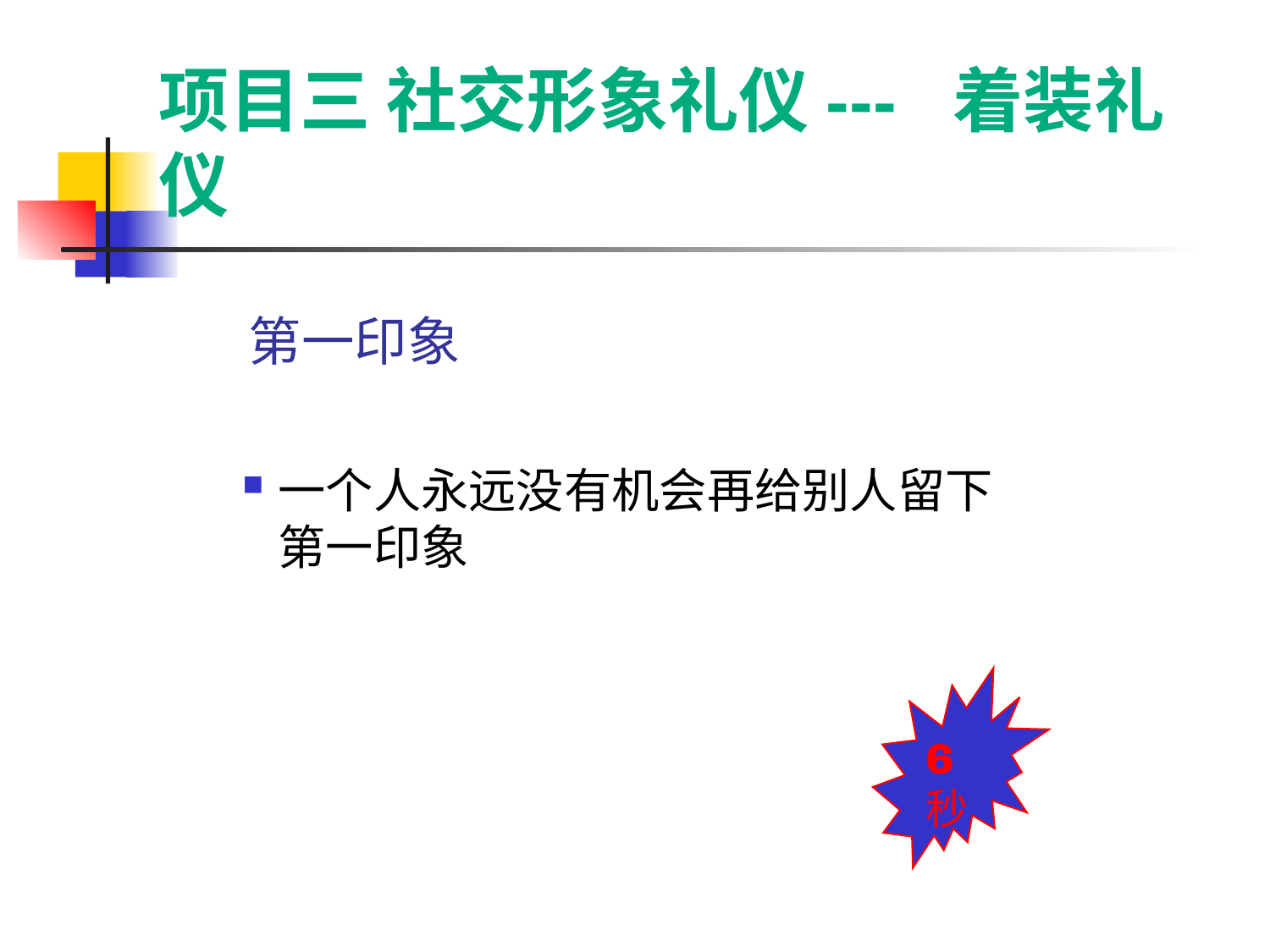

项目三 社交形象礼仪---  着装礼仪
# 第一印象
一个人永远没有机会再给别人留下第一印象

6秒